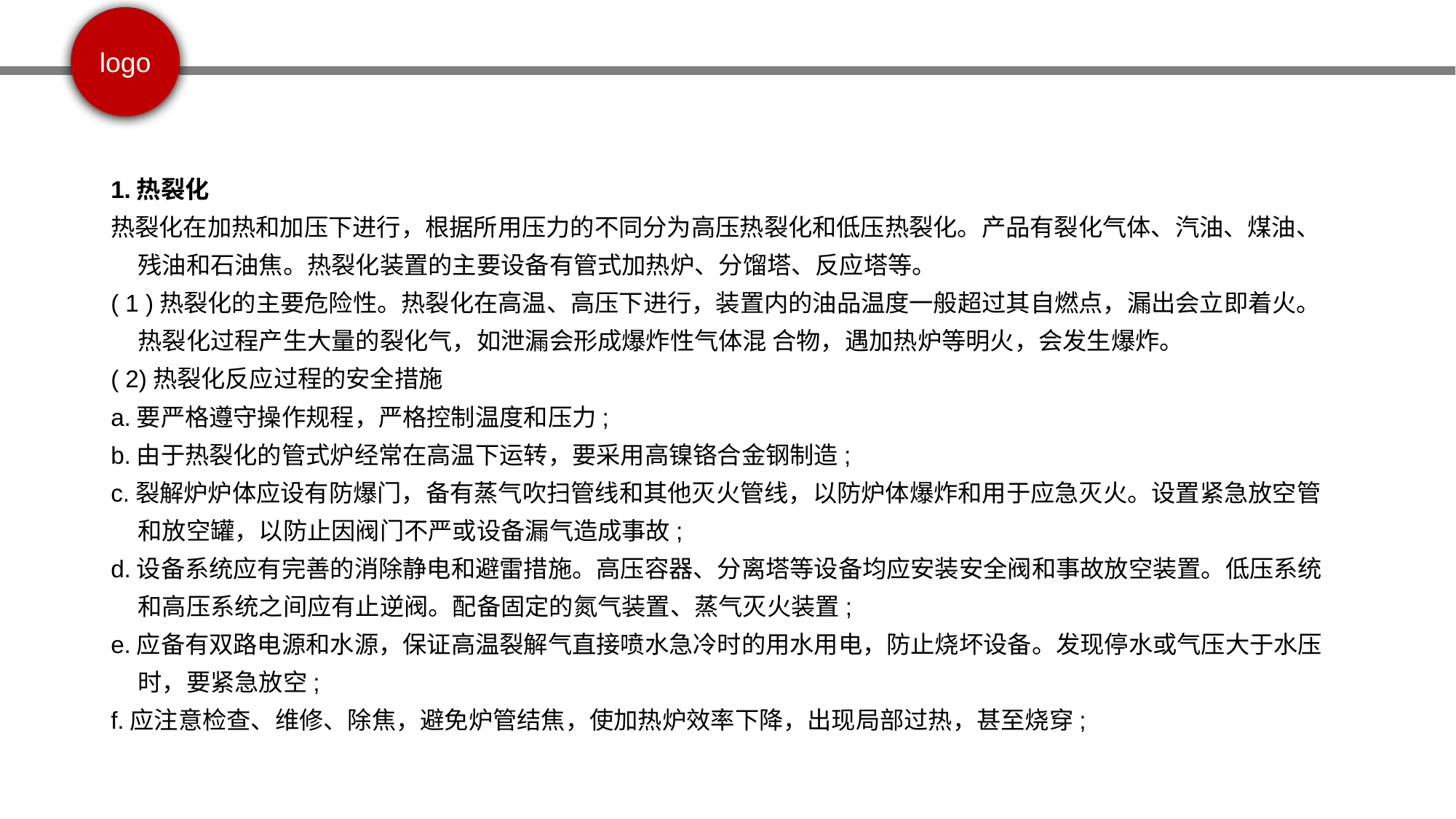

1.热裂化
热裂化在加热和加压下进行，根据所用压力的不同分为高压热裂化和低压热裂化。产品有裂化气体、汽油、煤油、残油和石油焦。热裂化装置的主要设备有管式加热炉、分馏塔、反应塔等。
( 1 )热裂化的主要危险性。热裂化在高温、高压下进行，装置内的油品温度一般超过其自燃点，漏出会立即着火。热裂化过程产生大量的裂化气，如泄漏会形成爆炸性气体混 合物，遇加热炉等明火，会发生爆炸。
( 2)热裂化反应过程的安全措施
a.要严格遵守操作规程，严格控制温度和压力;
b.由于热裂化的管式炉经常在高温下运转，要采用高镍铬合金钢制造;
c.裂解炉炉体应设有防爆门，备有蒸气吹扫管线和其他灭火管线，以防炉体爆炸和用于应急灭火。设置紧急放空管和放空罐，以防止因阀门不严或设备漏气造成事故;
d.设备系统应有完善的消除静电和避雷措施。高压容器、分离塔等设备均应安装安全阀和事故放空装置。低压系统和高压系统之间应有止逆阀。配备固定的氮气装置、蒸气灭火装置;
e.应备有双路电源和水源，保证高温裂解气直接喷水急冷时的用水用电，防止烧坏设备。发现停水或气压大于水压时，要紧急放空;
f.应注意检查、维修、除焦，避免炉管结焦，使加热炉效率下降，出现局部过热，甚至烧穿;